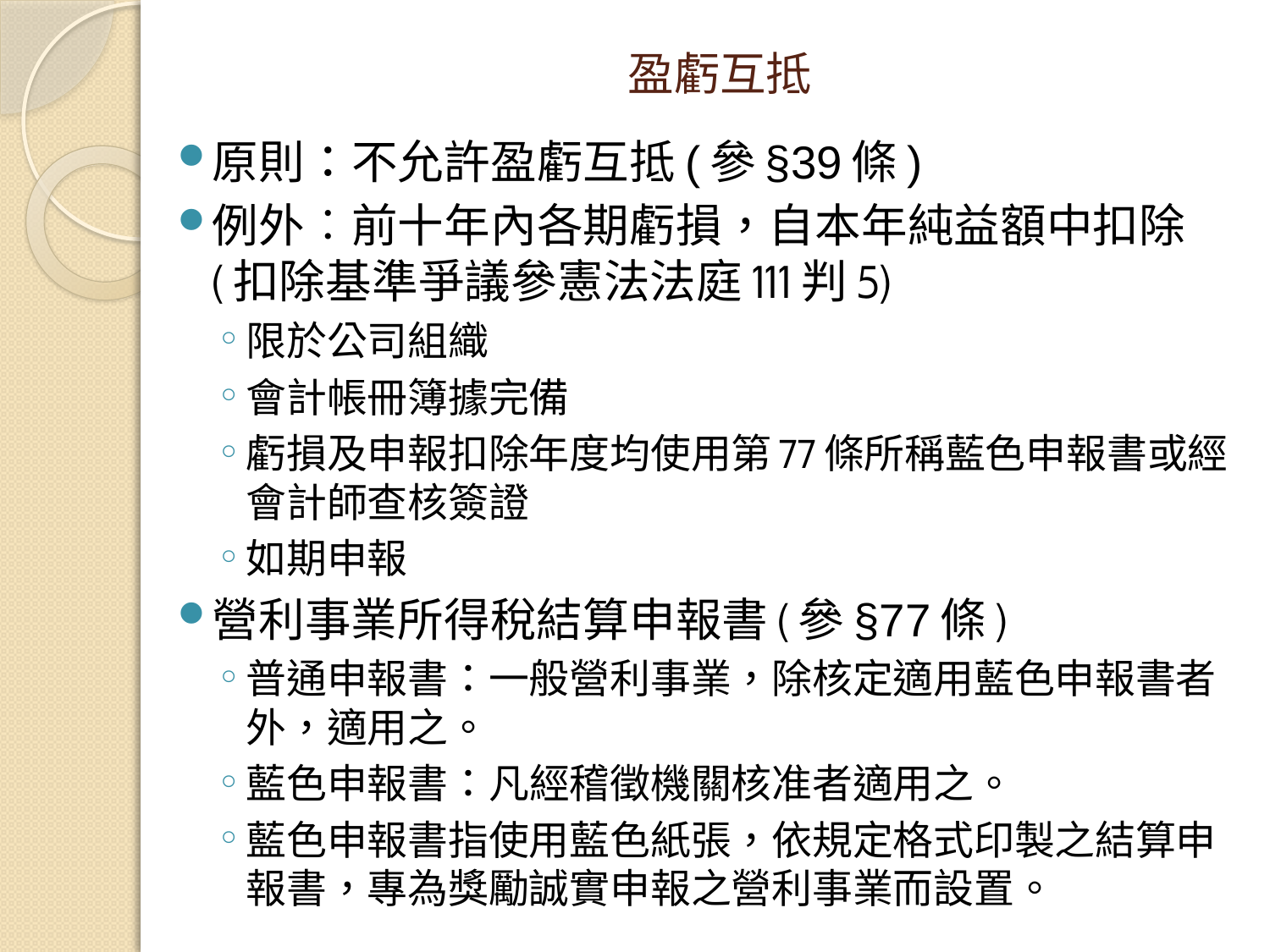

# 盈虧互抵
原則：不允許盈虧互抵(參§39條)
例外︰前十年內各期虧損，自本年純益額中扣除(扣除基準爭議參憲法法庭111判5)
限於公司組織
會計帳冊簿據完備
虧損及申報扣除年度均使用第77條所稱藍色申報書或經會計師查核簽證
如期申報
營利事業所得稅結算申報書(參§77條)
普通申報書：一般營利事業，除核定適用藍色申報書者外，適用之。
藍色申報書：凡經稽徵機關核准者適用之。
藍色申報書指使用藍色紙張，依規定格式印製之結算申報書，專為獎勵誠實申報之營利事業而設置。